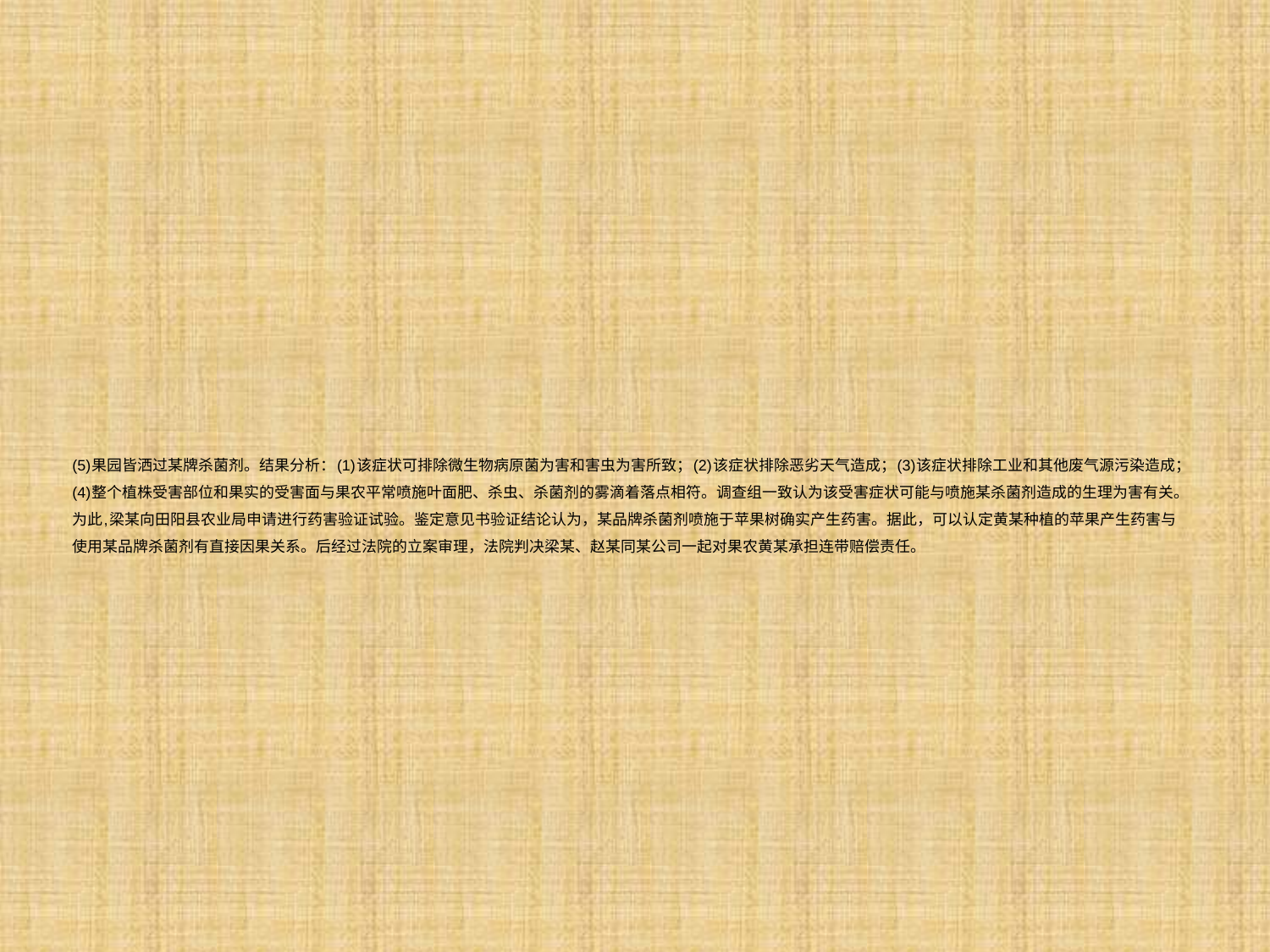

# (5)果园皆洒过某牌杀菌剂。结果分析：(1)该症状可排除微生物病原菌为害和害虫为害所致；(2)该症状排除恶劣天气造成；(3)该症状排除工业和其他废气源污染造成；(4)整个植株受害部位和果实的受害面与果农平常喷施叶面肥、杀虫、杀菌剂的雾滴着落点相符。调查组一致认为该受害症状可能与喷施某杀菌剂造成的生理为害有关。为此,梁某向田阳县农业局申请进行药害验证试验。鉴定意见书验证结论认为，某品牌杀菌剂喷施于苹果树确实产生药害。据此，可以认定黄某种植的苹果产生药害与使用某品牌杀菌剂有直接因果关系。后经过法院的立案审理，法院判决梁某、赵某同某公司一起对果农黄某承担连带赔偿责任。